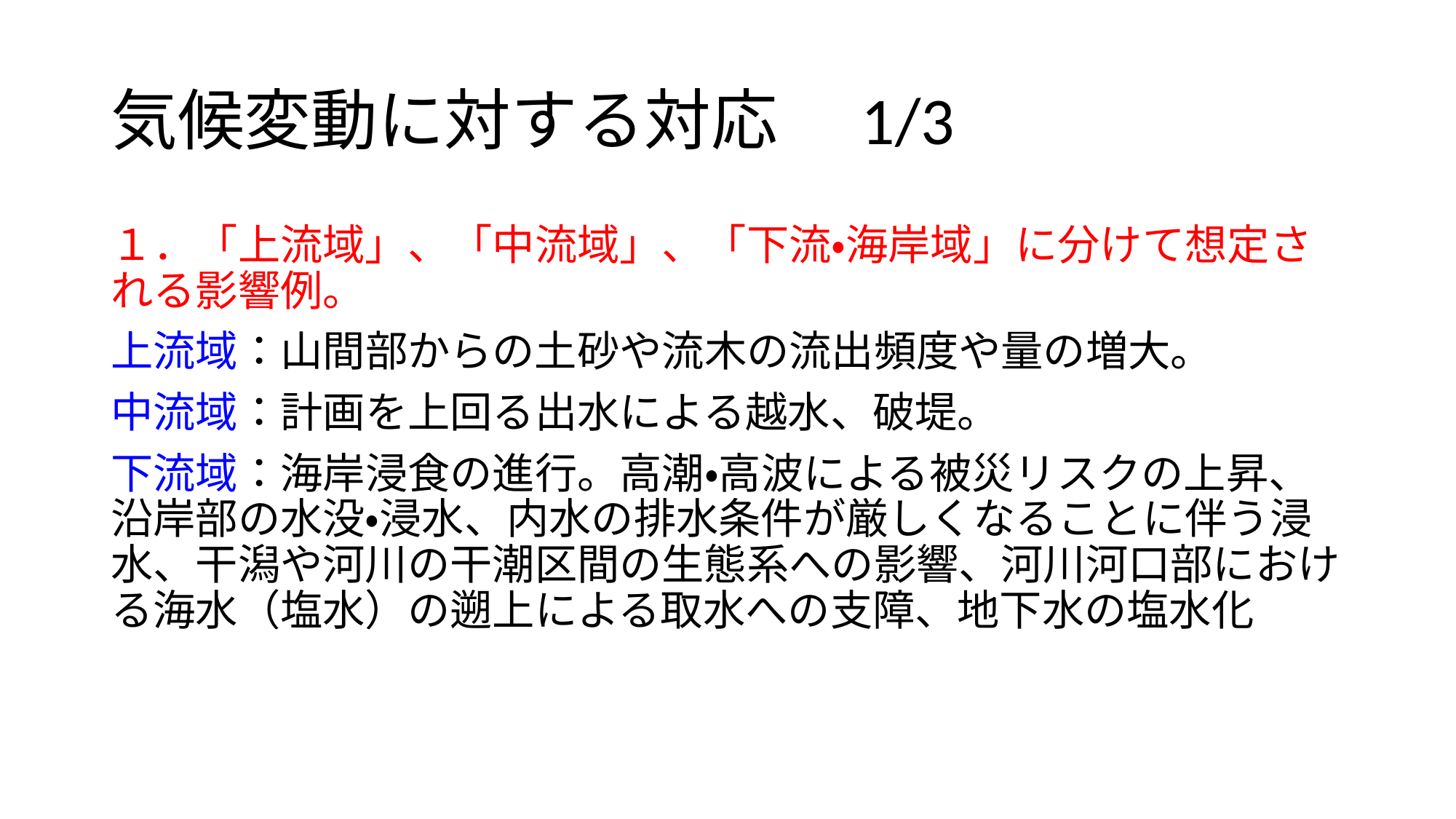

# 気候変動に対する対応　1/3
１．「上流域」、「中流域」、「下流・海岸域」に分けて想定される影響例。
上流域：山間部からの土砂や流木の流出頻度や量の増大。
中流域：計画を上回る出水による越水、破堤。
下流域：海岸浸食の進行。高潮・高波による被災リスクの上昇、沿岸部の水没・浸水、内水の排水条件が厳しくなることに伴う浸水、干潟や河川の干潮区間の生態系への影響、河川河口部における海水（塩水）の遡上による取水への支障、地下水の塩水化